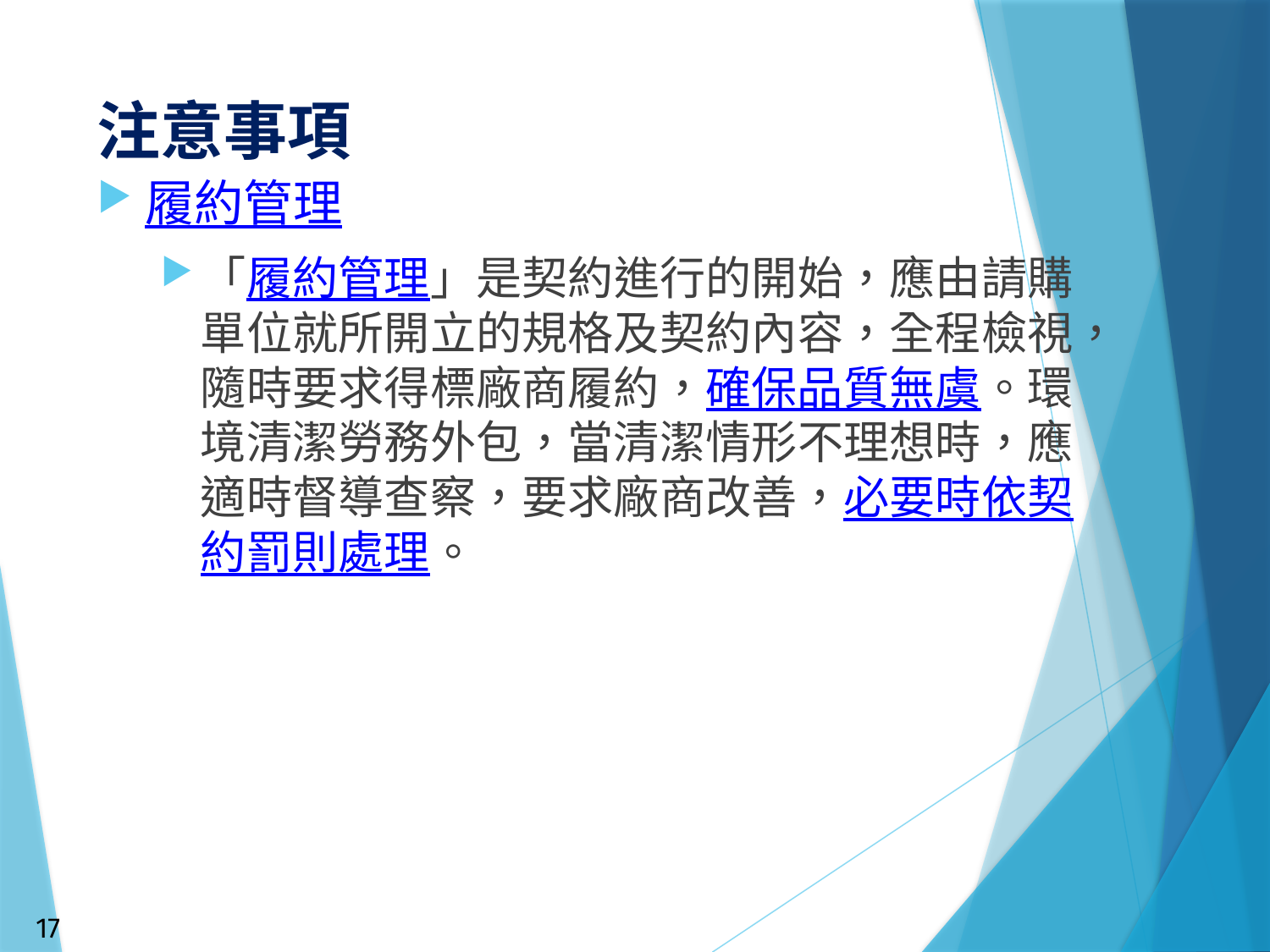

# 注意事項
履約管理
「履約管理」是契約進行的開始，應由請購單位就所開立的規格及契約內容，全程檢視，隨時要求得標廠商履約，確保品質無虞。環境清潔勞務外包，當清潔情形不理想時，應適時督導查察，要求廠商改善，必要時依契約罰則處理。

17